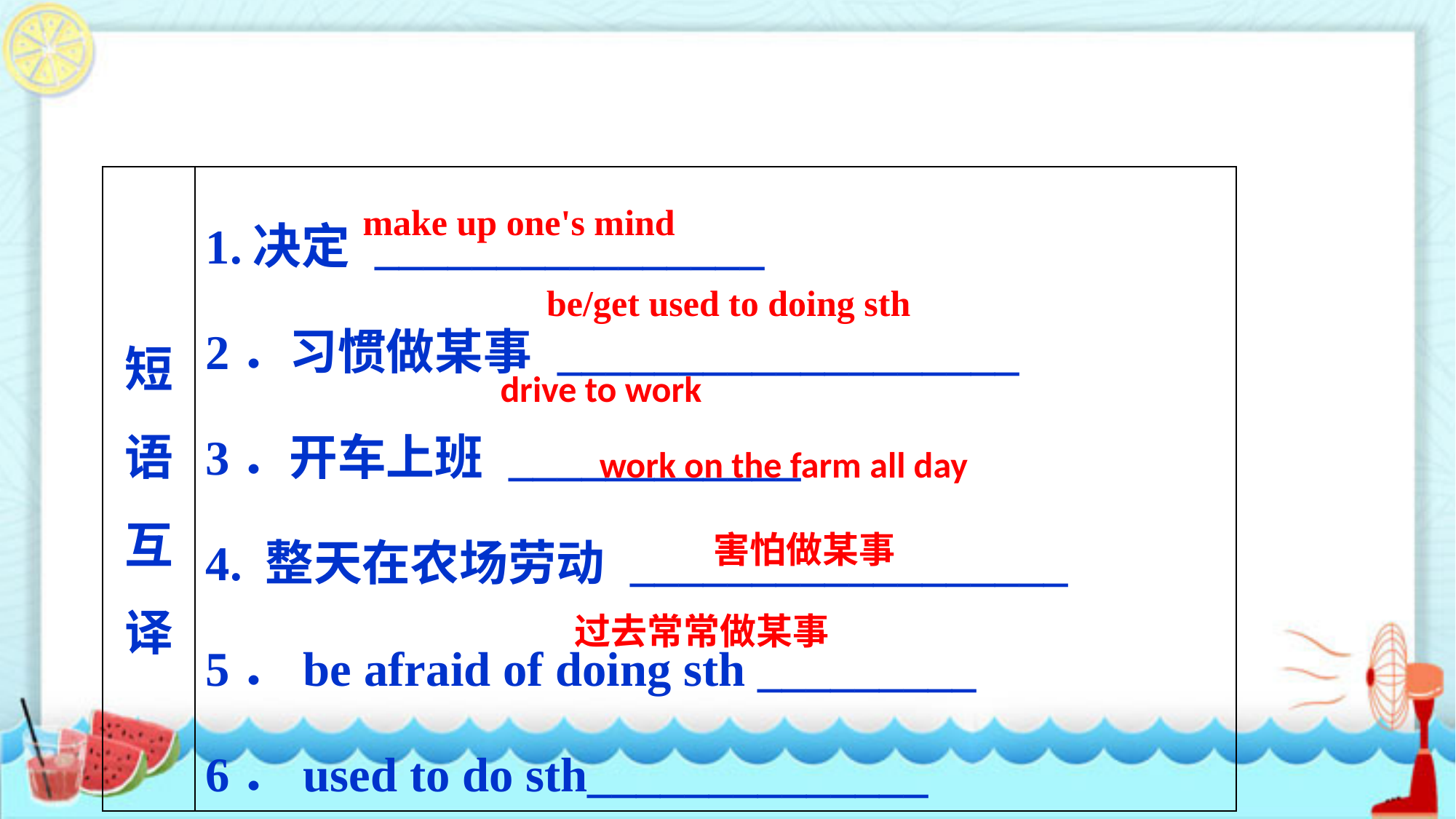

| 短语互译 | 1.决定 \_\_\_\_\_\_\_\_\_\_\_\_\_\_\_\_ 2．习惯做某事 \_\_\_\_\_\_\_\_\_\_\_\_\_\_\_\_\_\_\_ 3．开车上班 \_\_\_\_\_\_\_\_\_\_\_\_ 4. 整天在农场劳动 \_\_\_\_\_\_\_\_\_\_\_\_\_\_\_\_\_\_ 5．be afraid of doing sth \_\_\_\_\_\_\_\_\_ 6．used to do sth\_\_\_\_\_\_\_\_\_\_\_\_\_\_ |
| --- | --- |
make up one's mind
be/get used to doing sth
drive to work
work on the farm all day
害怕做某事
过去常常做某事